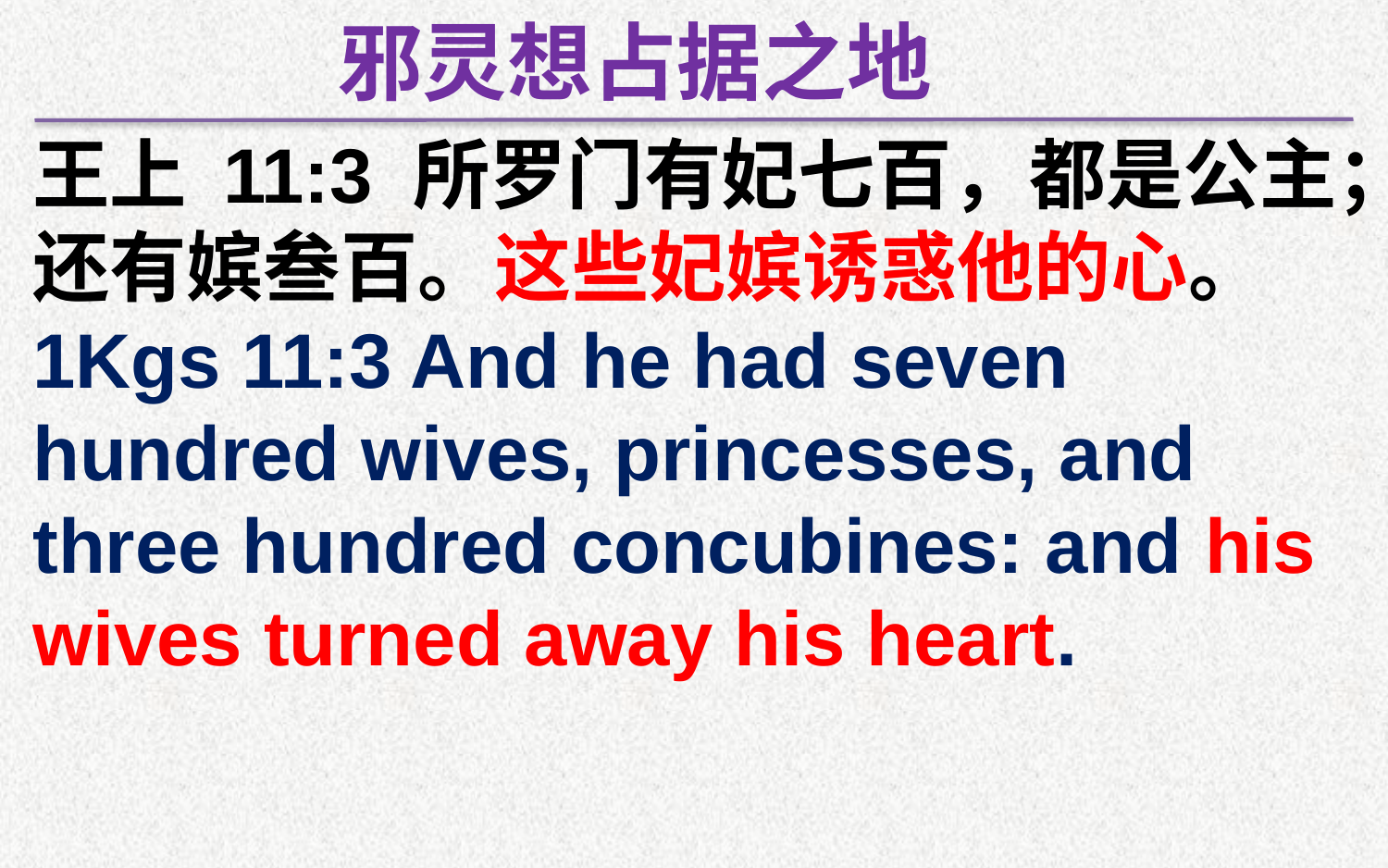

邪灵想占据之地
王上 11:3 所罗门有妃七百，都是公主；还有嫔叁百。这些妃嫔诱惑他的心。 1Kgs 11:3 And he had seven hundred wives, princesses, and three hundred concubines: and his wives turned away his heart.